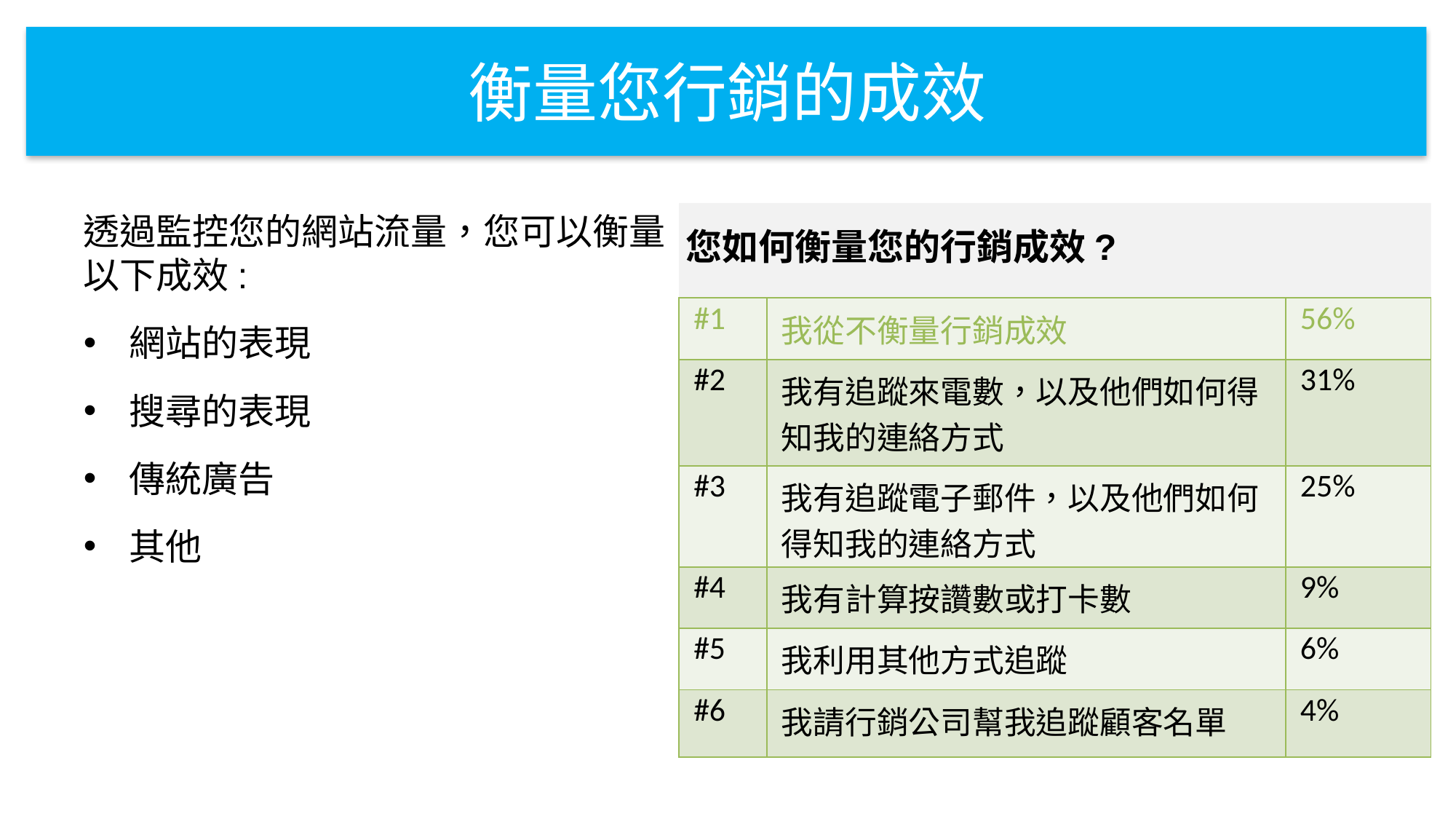

# 衡量您行銷的成效

透過監控您的網站流量，您可以衡量以下成效:
網站的表現
搜尋的表現
傳統廣告
其他
您如何衡量您的行銷成效?
| #1 | 我從不衡量行銷成效 | 56% |
| --- | --- | --- |
| #2 | 我有追蹤來電數，以及他們如何得知我的連絡方式 | 31% |
| #3 | 我有追蹤電子郵件，以及他們如何得知我的連絡方式 | 25% |
| #4 | 我有計算按讚數或打卡數 | 9% |
| #5 | 我利用其他方式追蹤 | 6% |
| #6 | 我請行銷公司幫我追蹤顧客名單 | 4% |